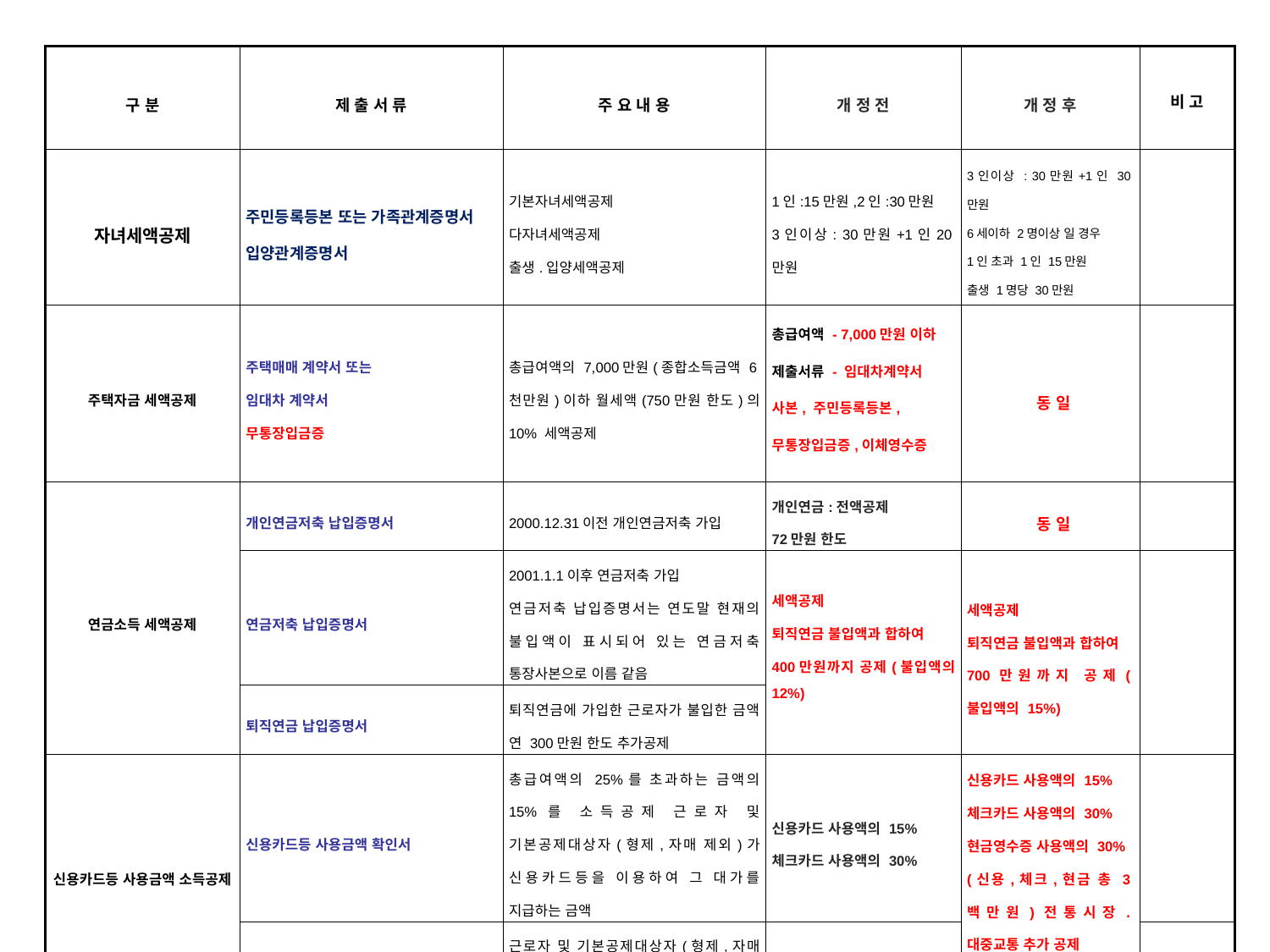

| 구 분 | 제 출 서 류 | 주 요 내 용 | 개 정 전 | 개 정 후 | 비 고 |
| --- | --- | --- | --- | --- | --- |
| 자녀세액공제 | 주민등록등본 또는 가족관계증명서 입양관계증명서 | 기본자녀세액공제 다자녀세액공제 출생.입양세액공제 | 1인:15만원,2인:30만원 3인이상: 30만원+1인20만원 | 3인이상 : 30만원+1인 30만원 6세이하 2명이상 일 경우 1인 초과 1인 15만원 출생 1명당 30만원 |  |
| 주택자금 세액공제 | 주택매매 계약서 또는 임대차 계약서 무통장입금증 | 총급여액의 7,000만원(종합소득금액 6천만원)이하 월세액(750만원 한도)의 10% 세액공제 | 총급여액 - 7,000만원 이하 제출서류 - 임대차계약서 사본, 주민등록등본, 무통장입금증,이체영수증 | 동 일 |  |
| 연금소득 세액공제 | 개인연금저축 납입증명서 | 2000.12.31이전 개인연금저축 가입 | 개인연금:전액공제 72만원 한도 | 동 일 |  |
|  | 연금저축 납입증명서 | 2001.1.1이후 연금저축 가입 연금저축 납입증명서는 연도말 현재의 불입액이 표시되어 있는 연금저축 통장사본으로 이름 같음 | 세액공제 퇴직연금 불입액과 합하여 400만원까지 공제(불입액의 12%) | 세액공제 퇴직연금 불입액과 합하여 700만원까지 공제(불입액의 15%) |  |
|  | 퇴직연금 납입증명서 | 퇴직연금에 가입한 근로자가 불입한 금액 연 300만원 한도 추가공제 |  |  |  |
| 신용카드등 사용금액 소득공제 | 신용카드등 사용금액 확인서 | 총급여액의 25%를 초과하는 금액의 15%를 소득공제 근로자 및 기본공제대상자(형제,자매 제외)가 신용카드등을 이용하여 그 대가를 지급하는 금액 | 신용카드 사용액의 15% 체크카드 사용액의 30% | 신용카드 사용액의 15% 체크카드 사용액의 30% 현금영수증 사용액의 30% (신용,체크,현금 총 3백만원)전통시장.대중교통 추가 공제 (각 1백만원 총 2백만원) |  |
|  | 현금영수증 사용 금액 | 근로자 및 기본공제대상자(형제,자매 제외)가 현금영수증을 발급 하는 금액 | 현금영수증 사용액의 30% |  |  |
| ★ 전직원 1월말일까지 등본이나 가족관계증명서 및 연말정산 자료 제출하세요. |  |  |  |  |  |